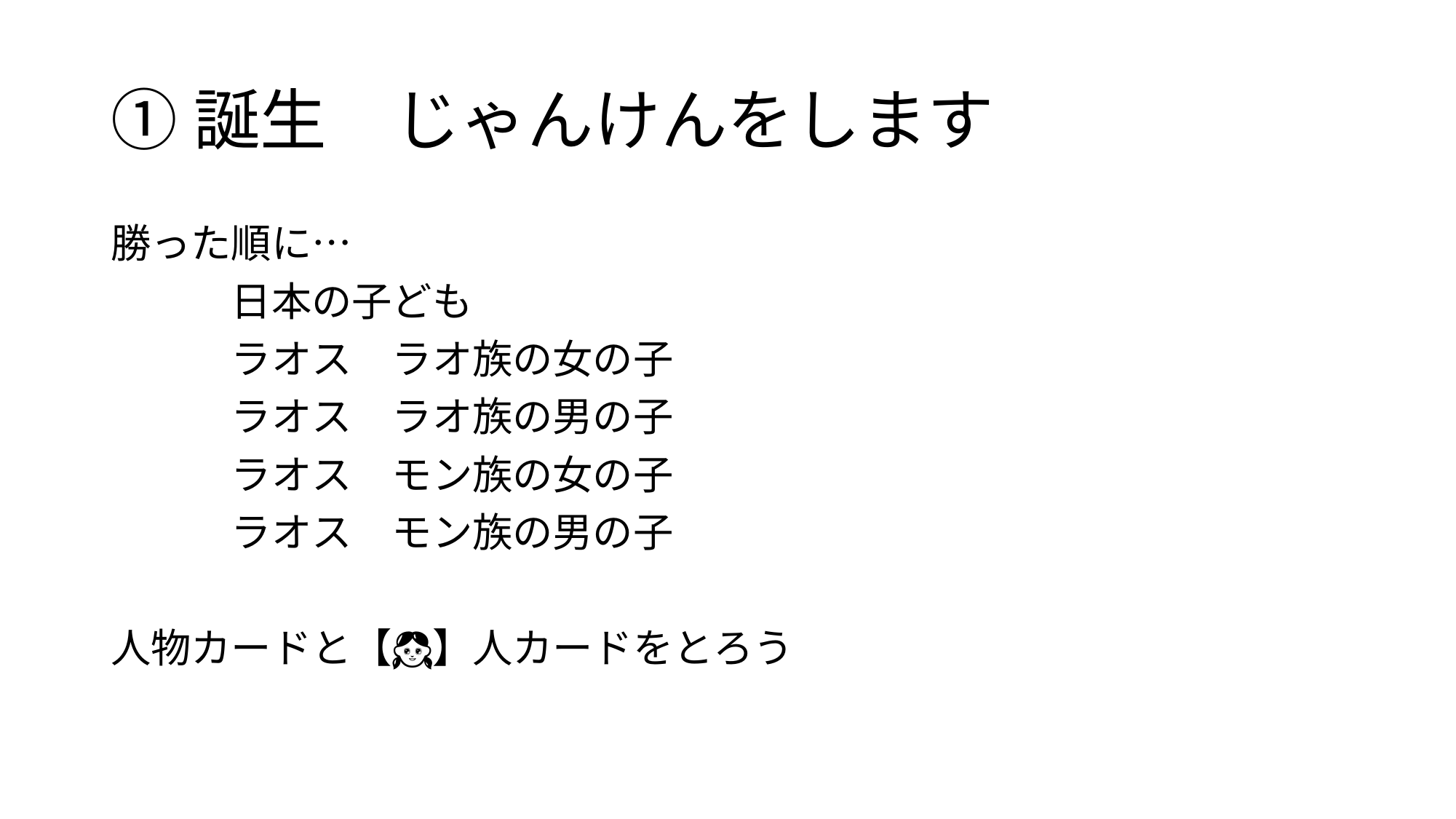

# ①誕生　じゃんけんをします
勝った順に…
　　　日本の子ども
　　　ラオス　ラオ族の女の子
　　　ラオス　ラオ族の男の子
　　　ラオス　モン族の女の子
　　　ラオス　モン族の男の子

人物カードと【👧】人カードをとろう